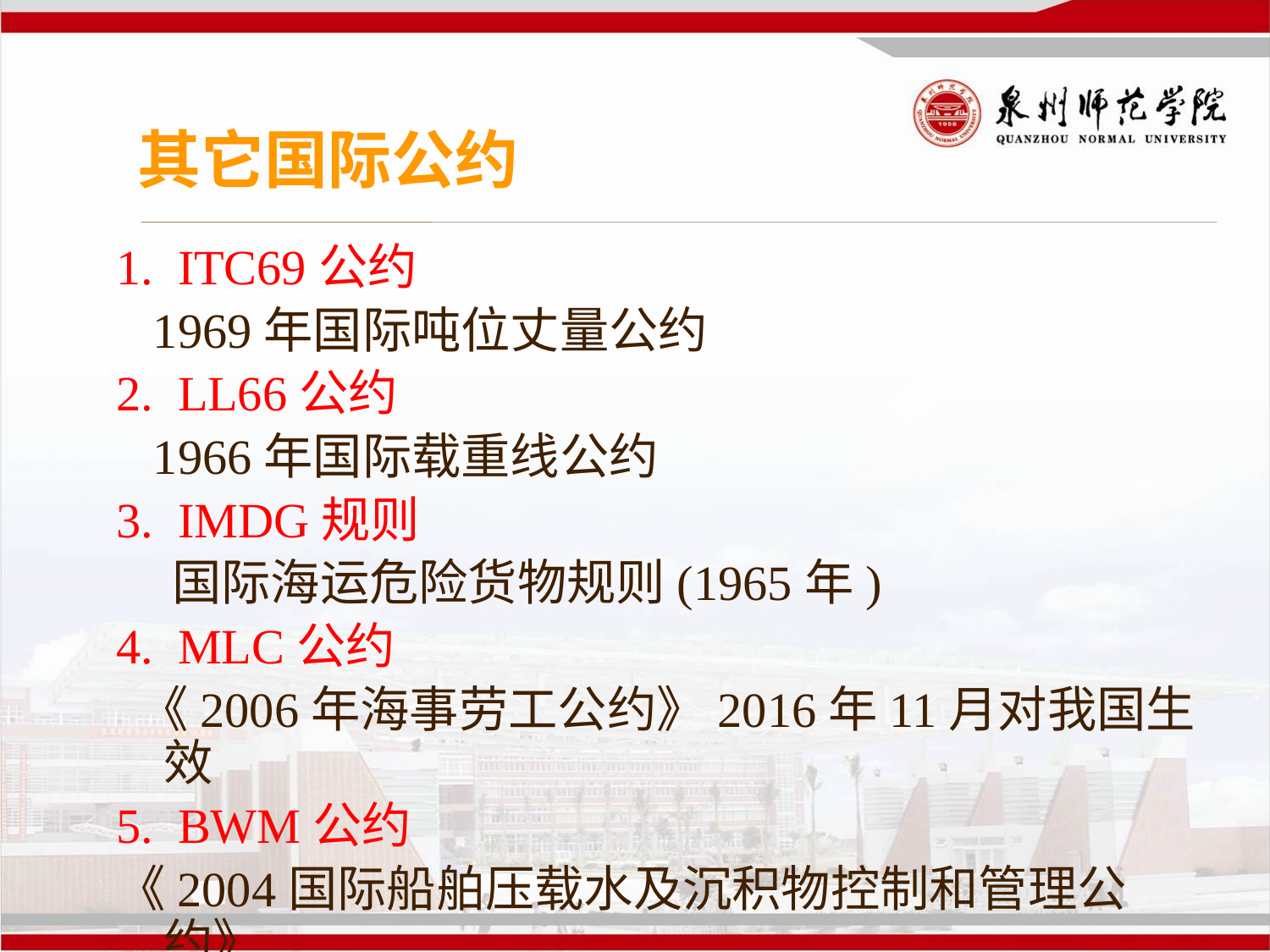

# 其它国际公约
1.  ITC69公约
   1969年国际吨位丈量公约
2.  LL66公约
   1966年国际载重线公约
3.  IMDG规则
    国际海运危险货物规则(1965年)
4.  MLC公约
 《2006年海事劳工公约》2016年11月对我国生效
5.  BWM公约
《2004国际船舶压载水及沉积物控制和管理公约》